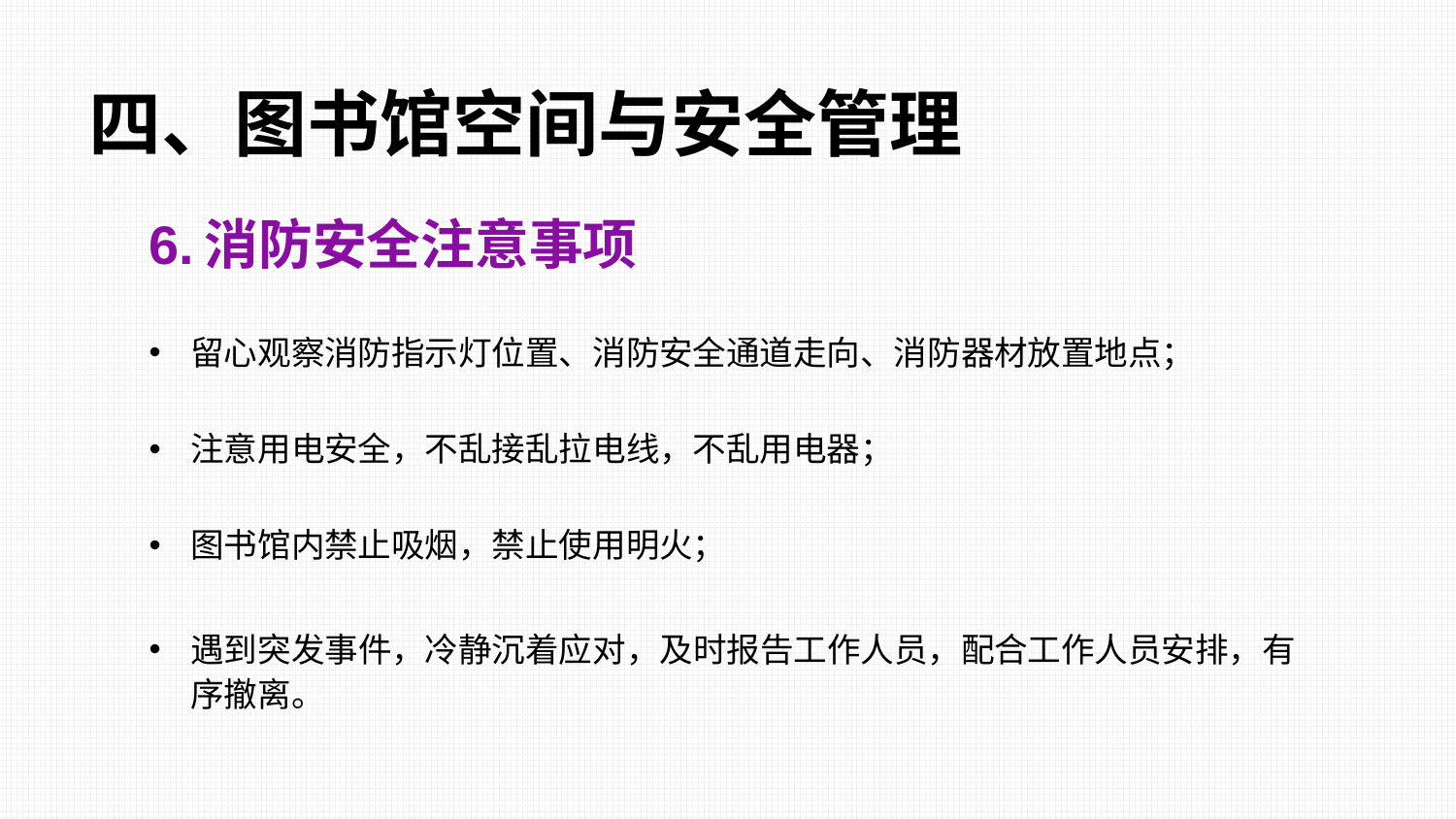

四、图书馆空间与安全管理
6.消防安全注意事项

留心观察消防指示灯位置、消防安全通道走向、消防器材放置地点；

注意用电安全，不乱接乱拉电线，不乱用电器；

图书馆内禁止吸烟，禁止使用明火；

遇到突发事件，冷静沉着应对，及时报告工作人员，配合工作人员安排，有序撤离。